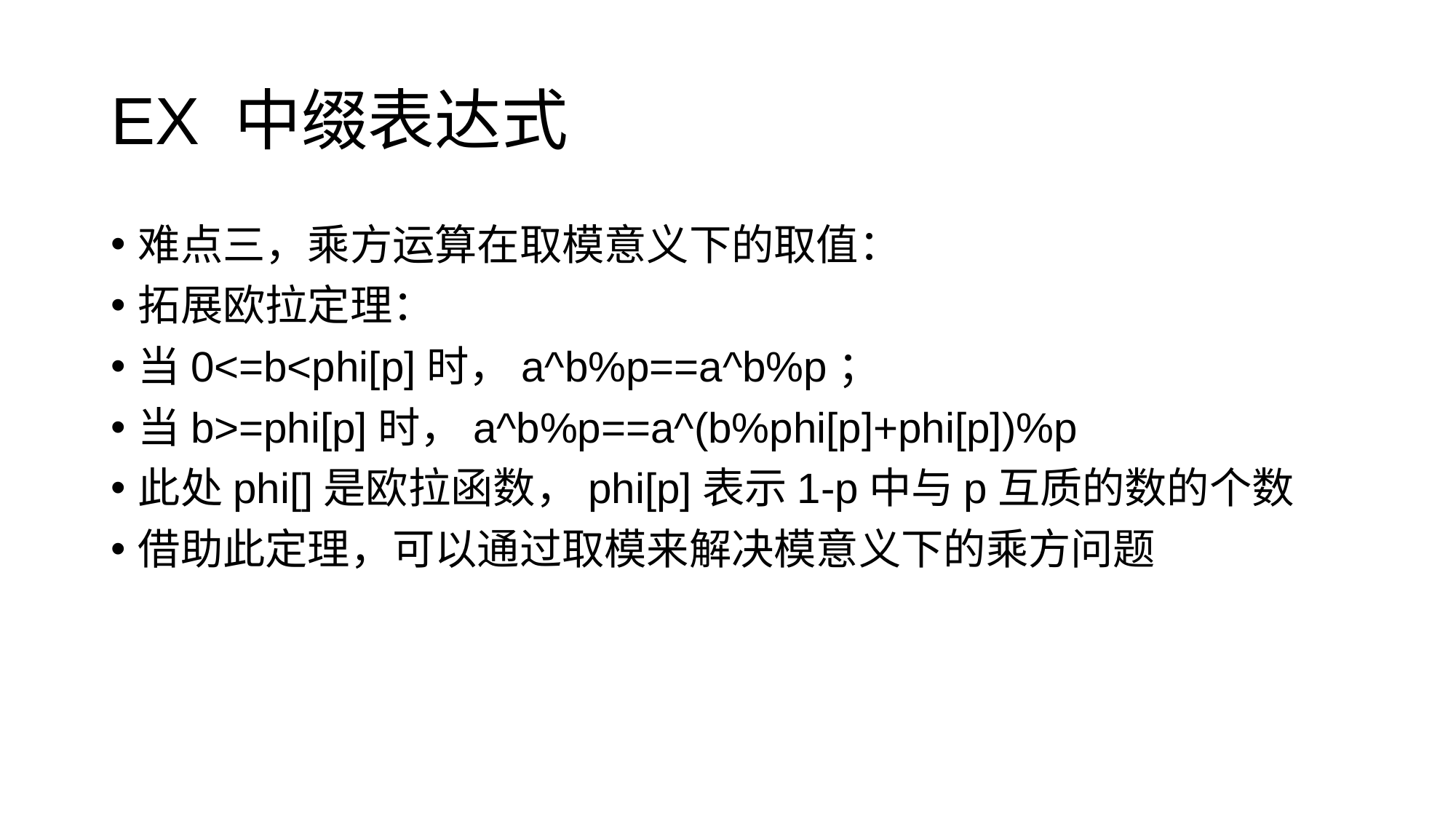

# EX 中缀表达式
难点三，乘方运算在取模意义下的取值：
拓展欧拉定理：
当0<=b<phi[p]时，a^b%p==a^b%p；
当b>=phi[p]时，a^b%p==a^(b%phi[p]+phi[p])%p
此处phi[]是欧拉函数，phi[p]表示1-p中与p互质的数的个数
借助此定理，可以通过取模来解决模意义下的乘方问题